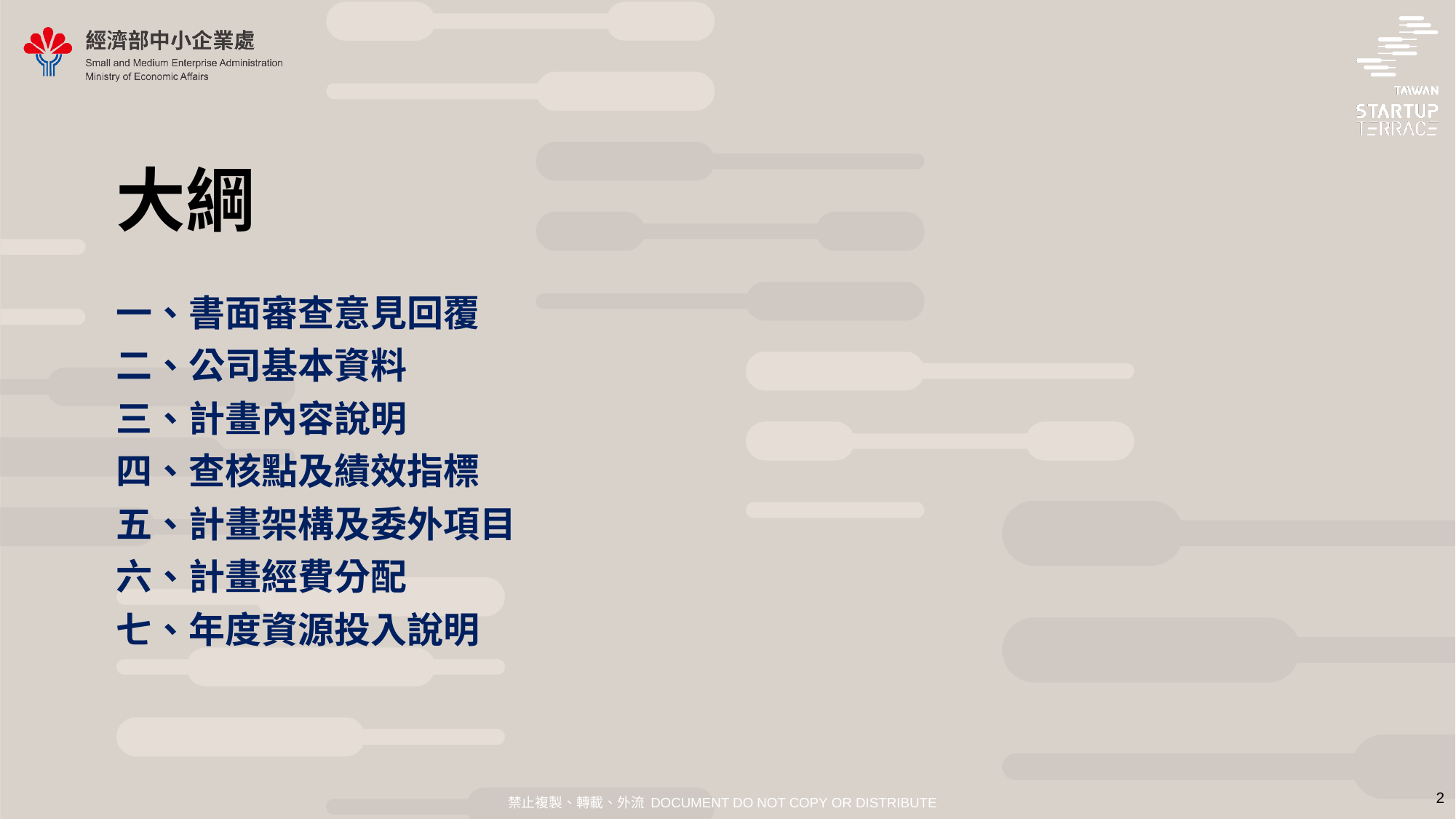

# 大綱
一、書面審查意見回覆
二、公司基本資料
三、計畫內容說明
四、查核點及績效指標
五、計畫架構及委外項目
六、計畫經費分配
七、年度資源投入說明
2